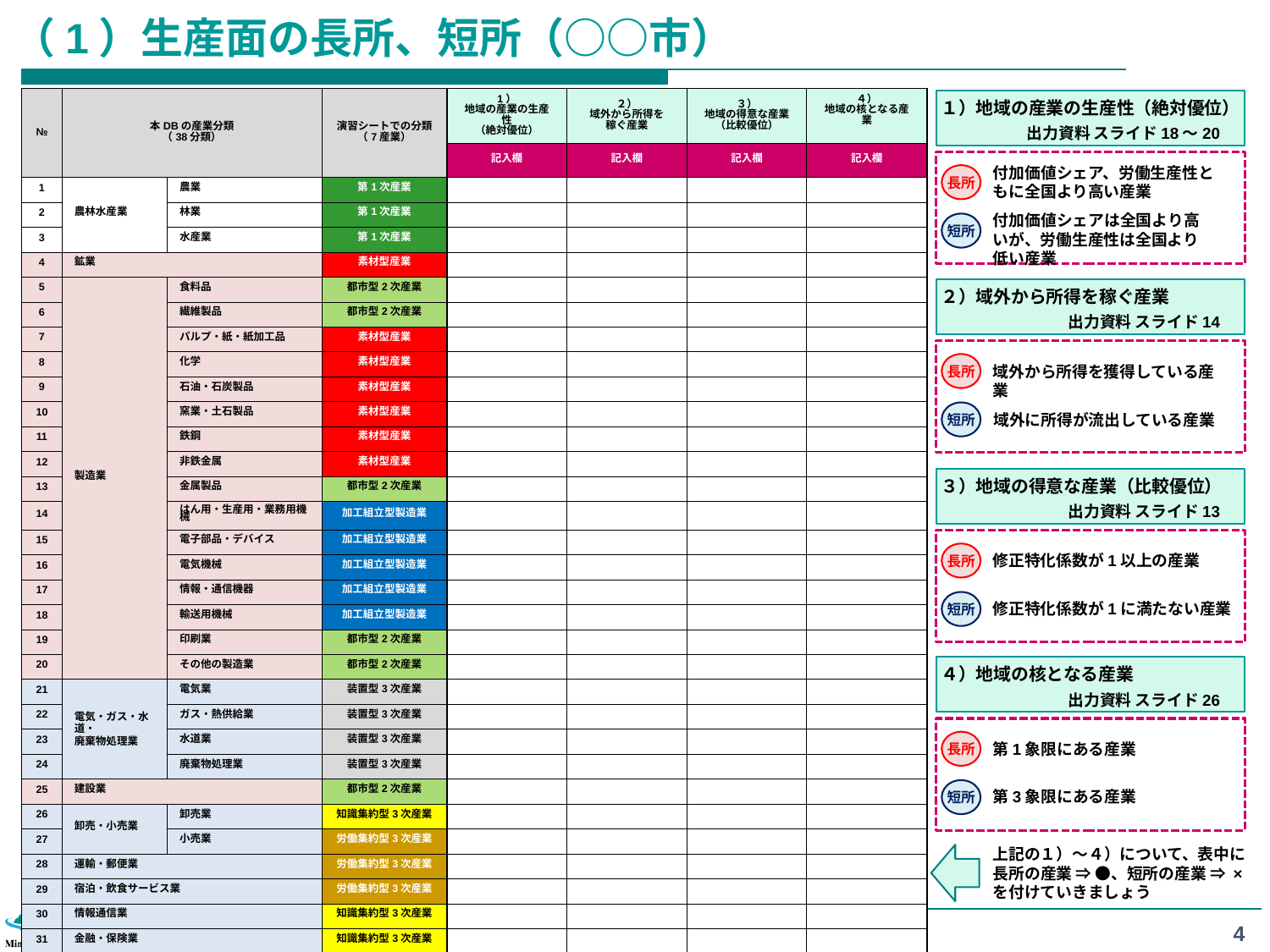

# （1）生産面の長所、短所（○○市）
| № | 本DBの産業分類 （38分類） |  | 演習シートでの分類 （7産業） | 1） 地域の産業の生産性 （絶対優位） | ２） 域外から所得を 稼ぐ産業 | ３） 地域の得意な産業 （比較優位） | ４） 地域の核となる産業 |
| --- | --- | --- | --- | --- | --- | --- | --- |
|  |  |  |  | 記入欄 | 記入欄 | 記入欄 | 記入欄 |
| 1 | 農林水産業 | 農業 | 第1次産業 |  |  |  |  |
| 2 |  | 林業 | 第1次産業 |  |  |  |  |
| 3 |  | 水産業 | 第1次産業 |  |  |  |  |
| 4 | 鉱業 |  | 素材型産業 |  |  |  |  |
| 5 | 製造業 | 食料品 | 都市型2次産業 |  |  |  |  |
| 6 |  | 繊維製品 | 都市型2次産業 |  |  |  |  |
| 7 |  | パルプ・紙・紙加工品 | 素材型産業 |  |  |  |  |
| 8 |  | 化学 | 素材型産業 |  |  |  |  |
| 9 |  | 石油・石炭製品 | 素材型産業 |  |  |  |  |
| 10 |  | 窯業・土石製品 | 素材型産業 |  |  |  |  |
| 11 |  | 鉄鋼 | 素材型産業 |  |  |  |  |
| 12 |  | 非鉄金属 | 素材型産業 |  |  |  |  |
| 13 |  | 金属製品 | 都市型2次産業 |  |  |  |  |
| 14 |  | はん用・生産用・業務用機械 | 加工組立型製造業 |  |  |  |  |
| 15 |  | 電子部品・デバイス | 加工組立型製造業 |  |  |  |  |
| 16 |  | 電気機械 | 加工組立型製造業 |  |  |  |  |
| 17 |  | 情報・通信機器 | 加工組立型製造業 |  |  |  |  |
| 18 |  | 輸送用機械 | 加工組立型製造業 |  |  |  |  |
| 19 |  | 印刷業 | 都市型2次産業 |  |  |  |  |
| 20 |  | その他の製造業 | 都市型2次産業 |  |  |  |  |
| 21 | 電気・ガス・水道・ 廃棄物処理業 | 電気業 | 装置型3次産業 |  |  |  |  |
| 22 |  | ガス・熱供給業 | 装置型3次産業 |  |  |  |  |
| 23 |  | 水道業 | 装置型3次産業 |  |  |  |  |
| 24 |  | 廃棄物処理業 | 装置型3次産業 |  |  |  |  |
| 25 | 建設業 |  | 都市型2次産業 |  |  |  |  |
| 26 | 卸売・小売業 | 卸売業 | 知識集約型3次産業 |  |  |  |  |
| 27 |  | 小売業 | 労働集約型3次産業 |  |  |  |  |
| 28 | 運輸・郵便業 |  | 労働集約型3次産業 |  |  |  |  |
| 29 | 宿泊・飲食サービス業 |  | 労働集約型3次産業 |  |  |  |  |
| 30 | 情報通信業 |  | 知識集約型3次産業 |  |  |  |  |
| 31 | 金融・保険業 |  | 知識集約型3次産業 |  |  |  |  |
| 32 | 不動産業 | 住宅賃貸業 | － |  |  |  |  |
| 33 |  | その他の不動産業 | 知識集約型3次産業 |  |  |  |  |
| 34 | 専門・科学技術、業務支援サービス業 |  | 知識集約型3次産業 |  |  |  |  |
| 35 | 公務 |  | 知識集約型3次産業 |  |  |  |  |
| 36 | 教育 |  | 知識集約型3次産業 |  |  |  |  |
| 37 | 保健衛生・社会事業 |  | 労働集約型3次産業 |  |  |  |  |
| 38 | その他のサービス |  | 労働集約型3次産業 |  |  |  |  |
１）地域の産業の生産性（絶対優位）
出力資料 スライド18～20

付加価値シェア、労働生産性ともに全国より高い産業
長所
付加価値シェアは全国より高いが、労働生産性は全国より低い産業
短所
２）域外から所得を稼ぐ産業
出力資料 スライド14

長所
域外から所得を獲得している産業
短所
域外に所得が流出している産業
３）地域の得意な産業（比較優位）
出力資料 スライド13

長所
修正特化係数が1以上の産業
短所
修正特化係数が1に満たない産業
４）地域の核となる産業
出力資料 スライド26

長所
第1象限にある産業
短所
第3象限にある産業
上記の１）～４）について、表中に
長所の産業 ⇒ ●、短所の産業 ⇒ ×
を付けていきましょう

4